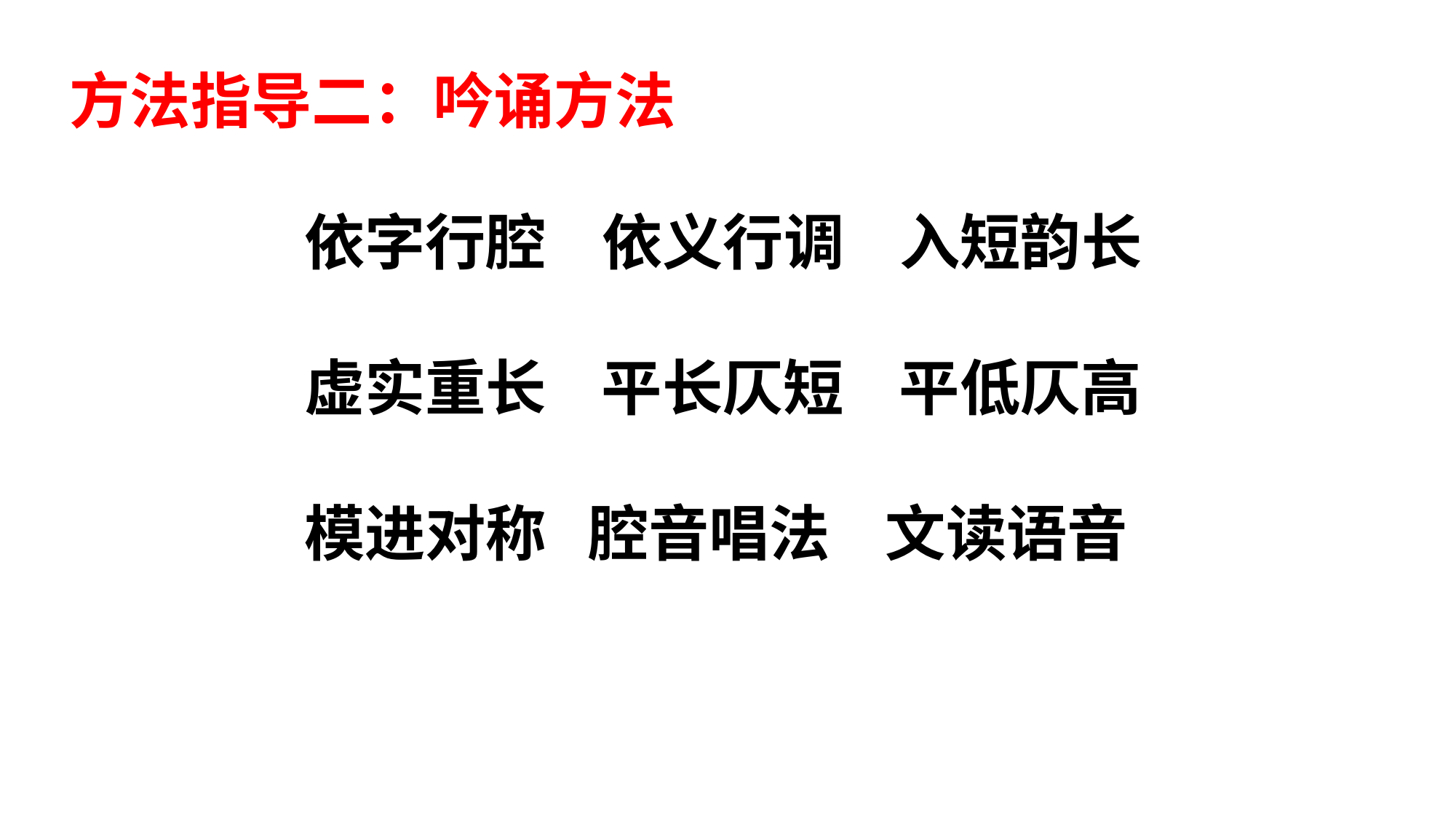

方法指导二：吟诵方法
依字行腔    依义行调    入短韵长
虚实重长    平长仄短    平低仄高
模进对称   腔音唱法    文读语音